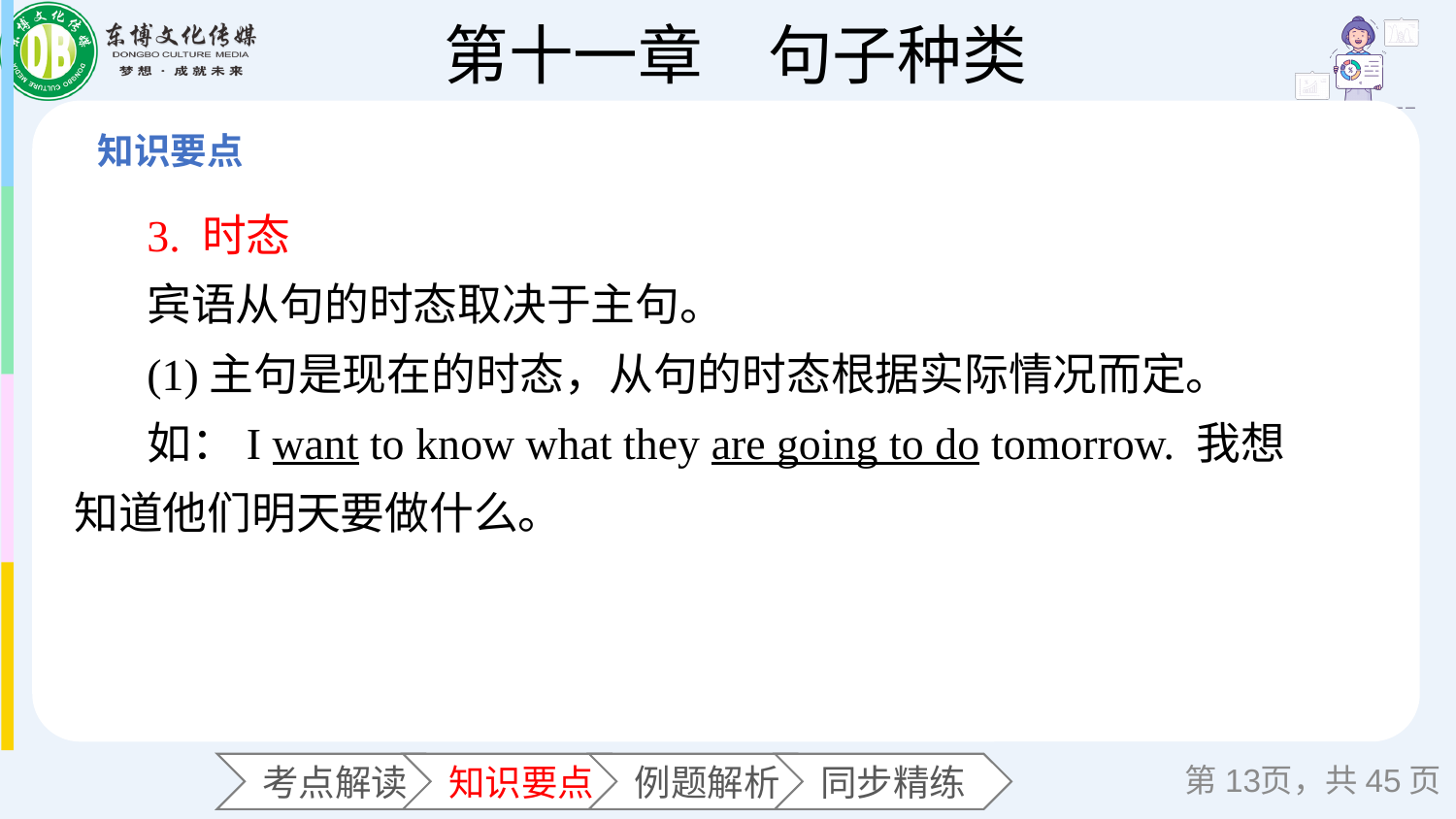

3. 时态
宾语从句的时态取决于主句。
(1)主句是现在的时态，从句的时态根据实际情况而定。
如：I want to know what they are going to do tomorrow. 我想知道他们明天要做什么。
第13页，共45页